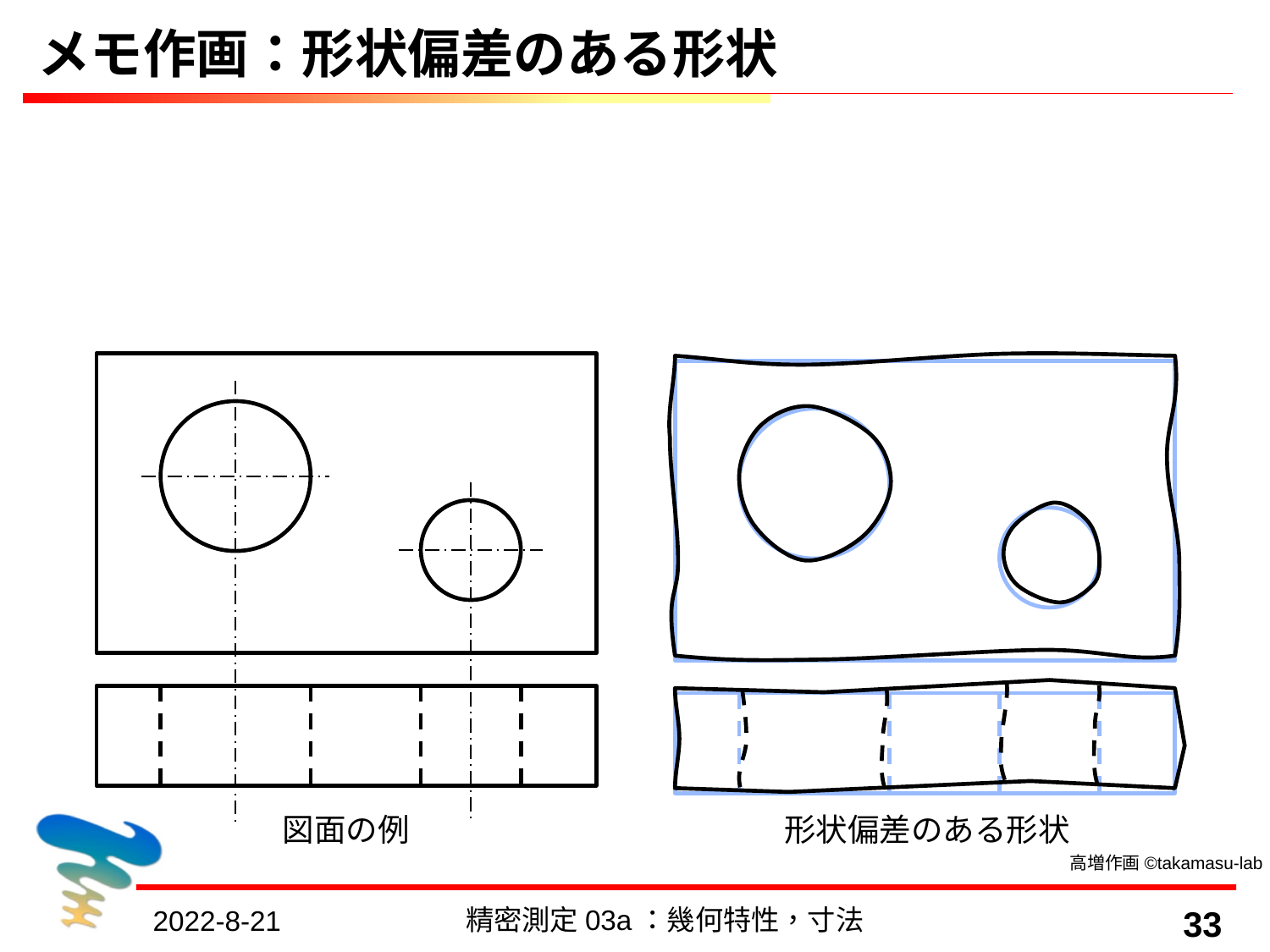

# メモ作画：形状偏差のある形状

図面の例
形状偏差のある形状
高増作画©takamasu-lab
精密測定03a：幾何特性，寸法
33
2022-8-21